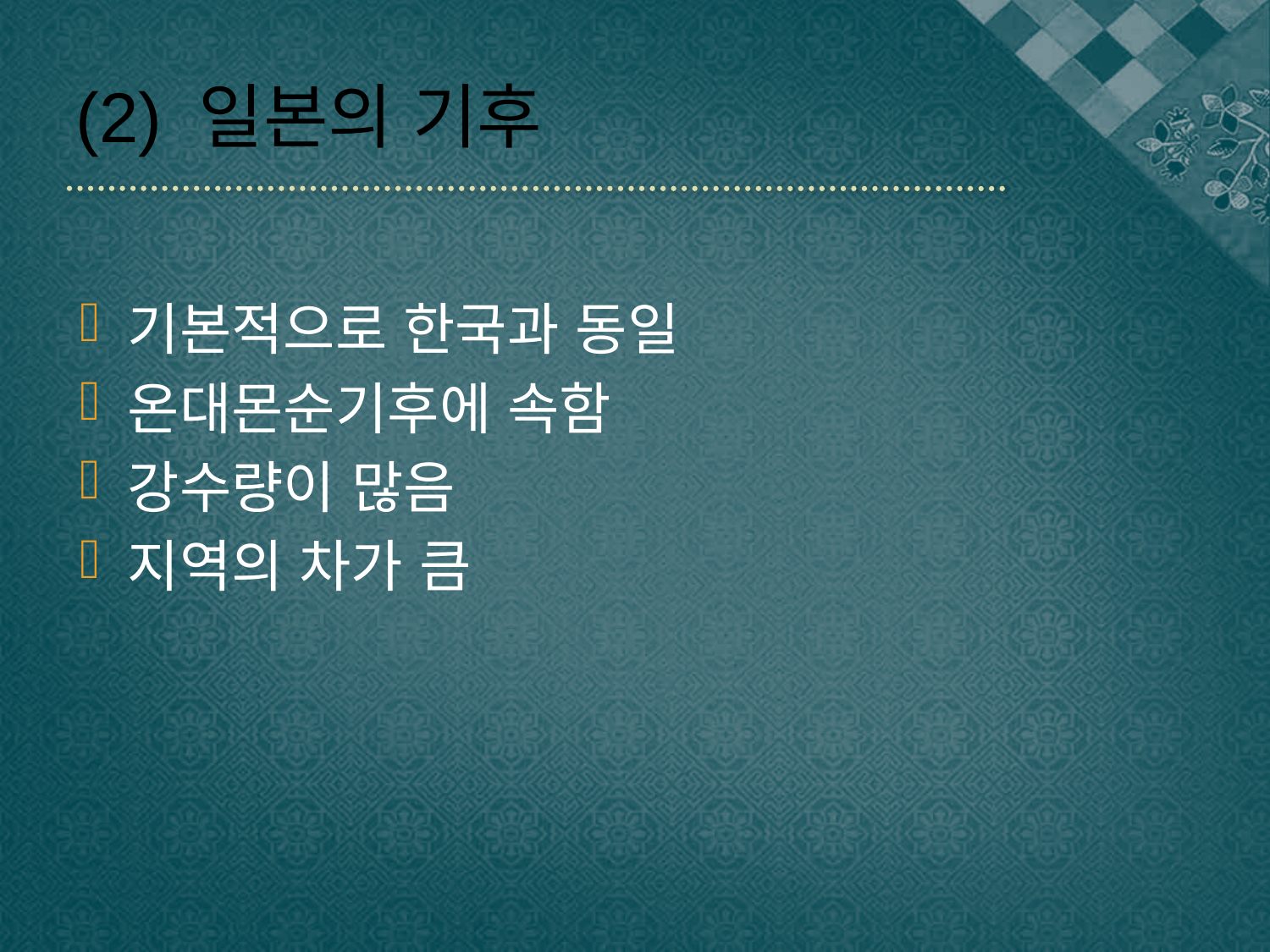

# (2) 일본의 기후
기본적으로 한국과 동일
온대몬순기후에 속함
강수량이 많음
지역의 차가 큼